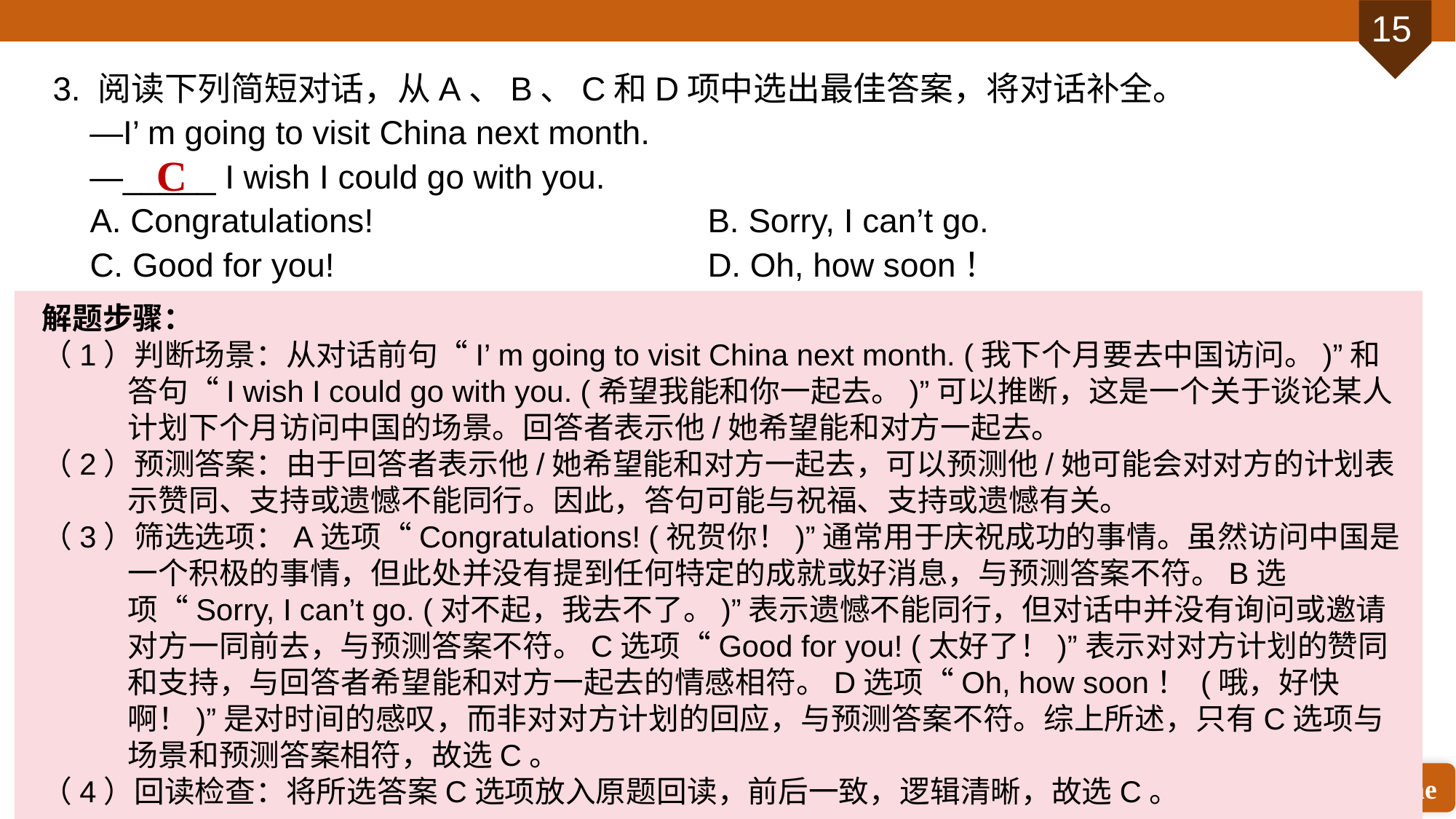

3. 阅读下列简短对话，从A、B、C和D项中选出最佳答案，将对话补全。
    —I’ m going to visit China next month.
    —_____ I wish I could go with you.
    A. Congratulations! 			B. Sorry, I can’t go.
    C. Good for you! 				D. Oh, how soon！
C

解题步骤：
（1）判断场景：从对话前句“I’ m going to visit China next month. (我下个月要去中国访问。)”和答句“I wish I could go with you. (希望我能和你一起去。)”可以推断，这是一个关于谈论某人计划下个月访问中国的场景。回答者表示他/她希望能和对方一起去。
（2）预测答案：由于回答者表示他/她希望能和对方一起去，可以预测他/她可能会对对方的计划表示赞同、支持或遗憾不能同行。因此，答句可能与祝福、支持或遗憾有关。
（3）筛选选项：A选项“Congratulations! (祝贺你！)”通常用于庆祝成功的事情。虽然访问中国是一个积极的事情，但此处并没有提到任何特定的成就或好消息，与预测答案不符。B选项“Sorry, I can’t go. (对不起，我去不了。)”表示遗憾不能同行，但对话中并没有询问或邀请对方一同前去，与预测答案不符。C选项“Good for you! (太好了！)”表示对对方计划的赞同和支持，与回答者希望能和对方一起去的情感相符。D选项“Oh, how soon！ (哦，好快啊！)”是对时间的感叹，而非对对方计划的回应，与预测答案不符。综上所述，只有C选项与场景和预测答案相符，故选C。
（4）回读检查：将所选答案C选项放入原题回读，前后一致，逻辑清晰，故选C。